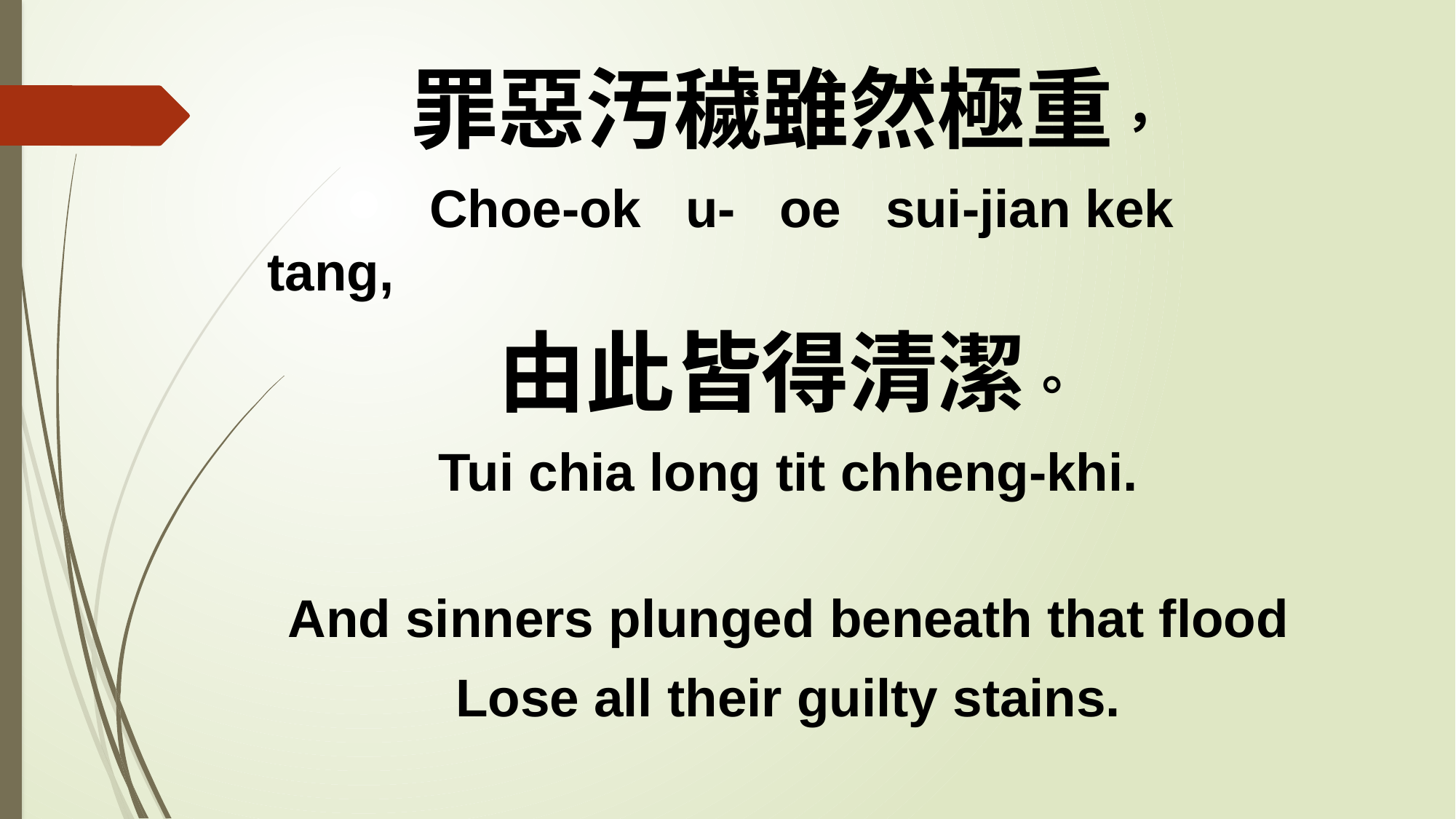

罪惡汚穢雖然極重，
           Choe-ok   u-   oe   sui-jian kek tang,
由此皆得清潔。
Tui chia long tit chheng-khi.

And sinners plunged beneath that flood
Lose all their guilty stains.